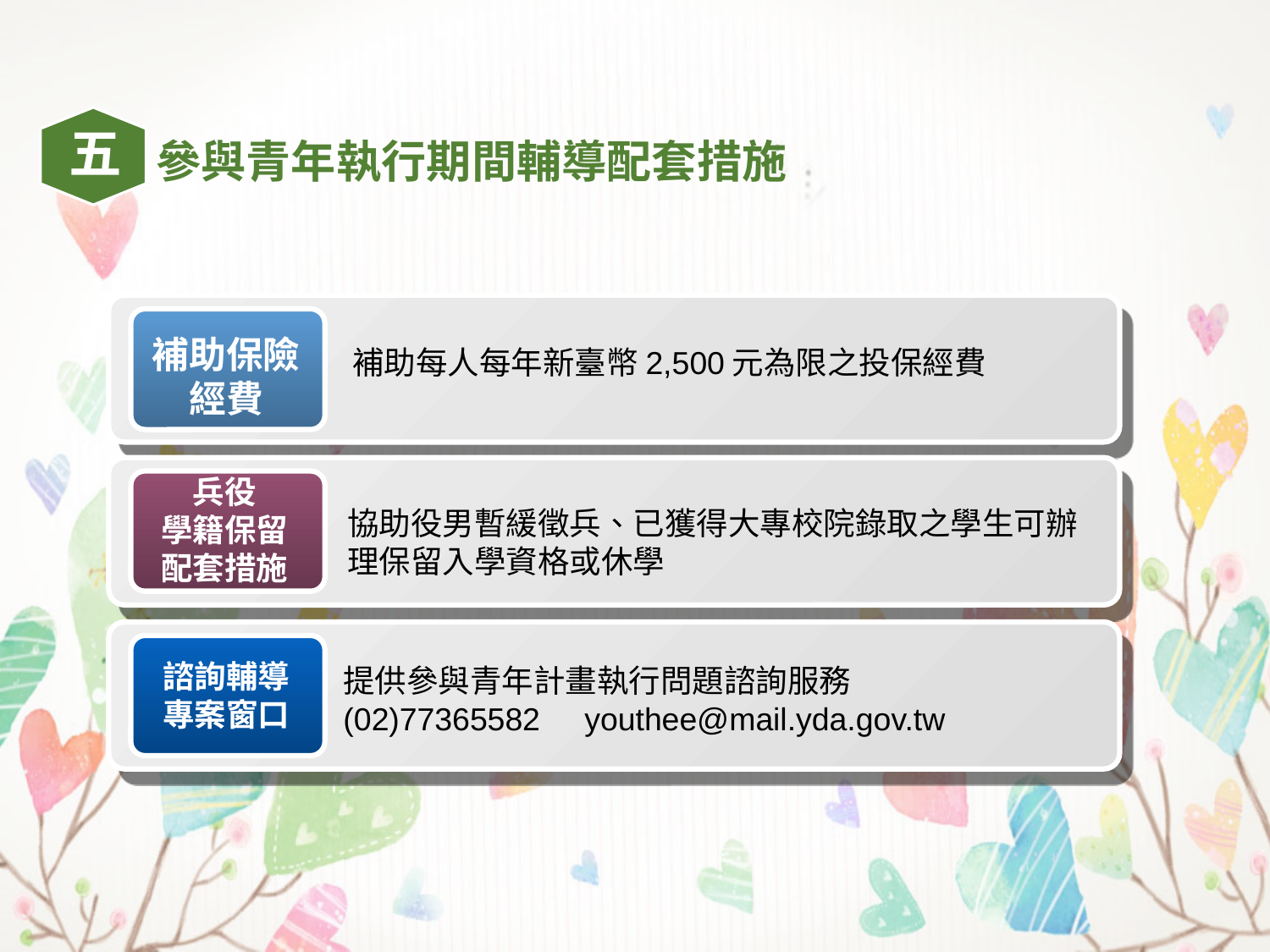

#
五
參與青年執行期間輔導配套措施

補助保險
經費
補助每人每年新臺幣2,500元為限之投保經費

兵役
學籍保留
配套措施

協助役男暫緩徵兵、已獲得大專校院錄取之學生可辦理保留入學資格或休學

諮詢輔導
專案窗口
提供參與青年計畫執行問題諮詢服務
(02)77365582     youthee@mail.yda.gov.tw